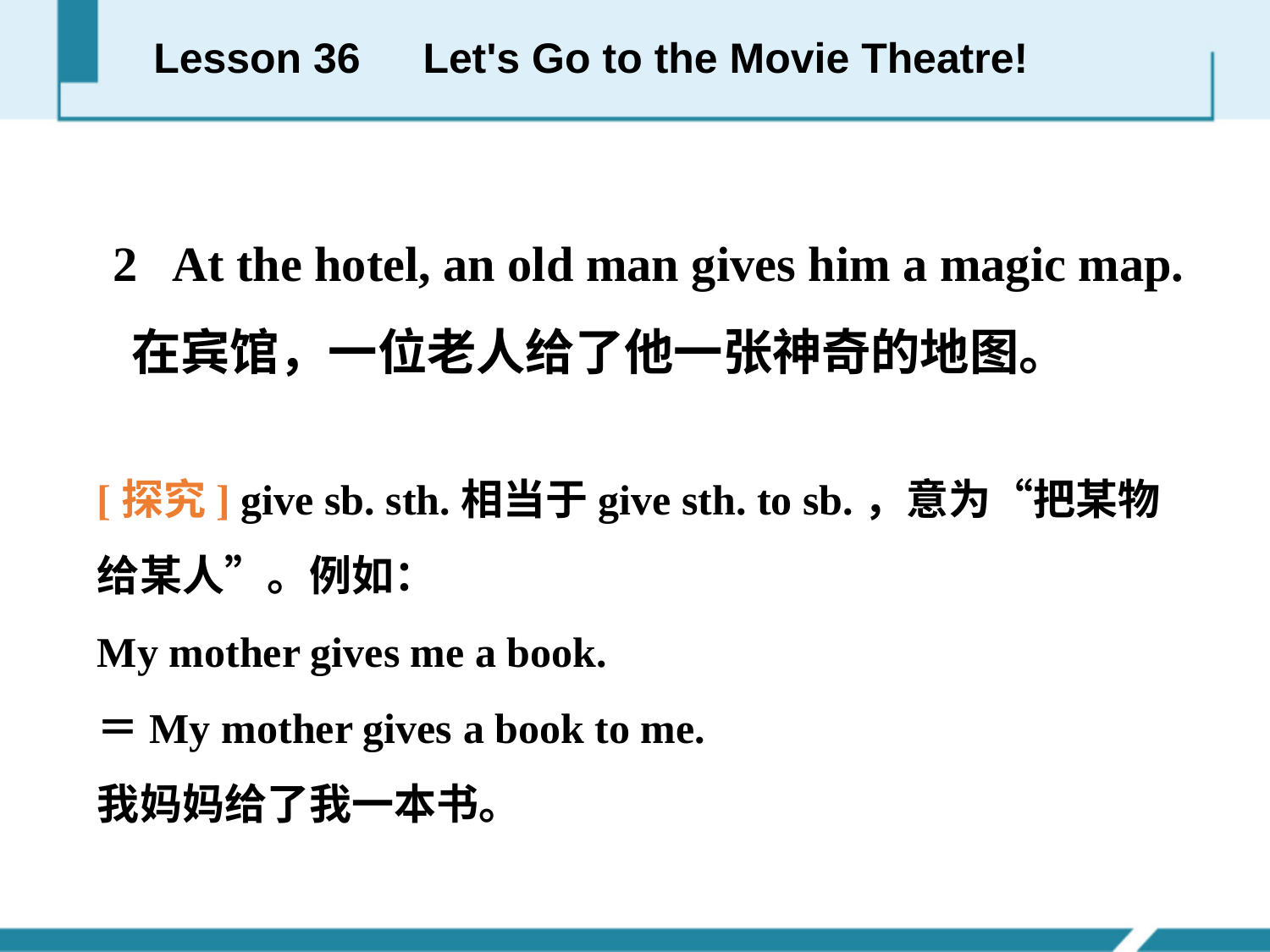

Lesson 36　Let's Go to the Movie Theatre!
　2   At the hotel, an old man gives him a magic map.
      在宾馆，一位老人给了他一张神奇的地图。
[探究] give sb. sth.相当于give sth. to sb.，意为“把某物给某人”。例如：
My mother gives me a book.
＝My mother gives a book to me.
我妈妈给了我一本书。